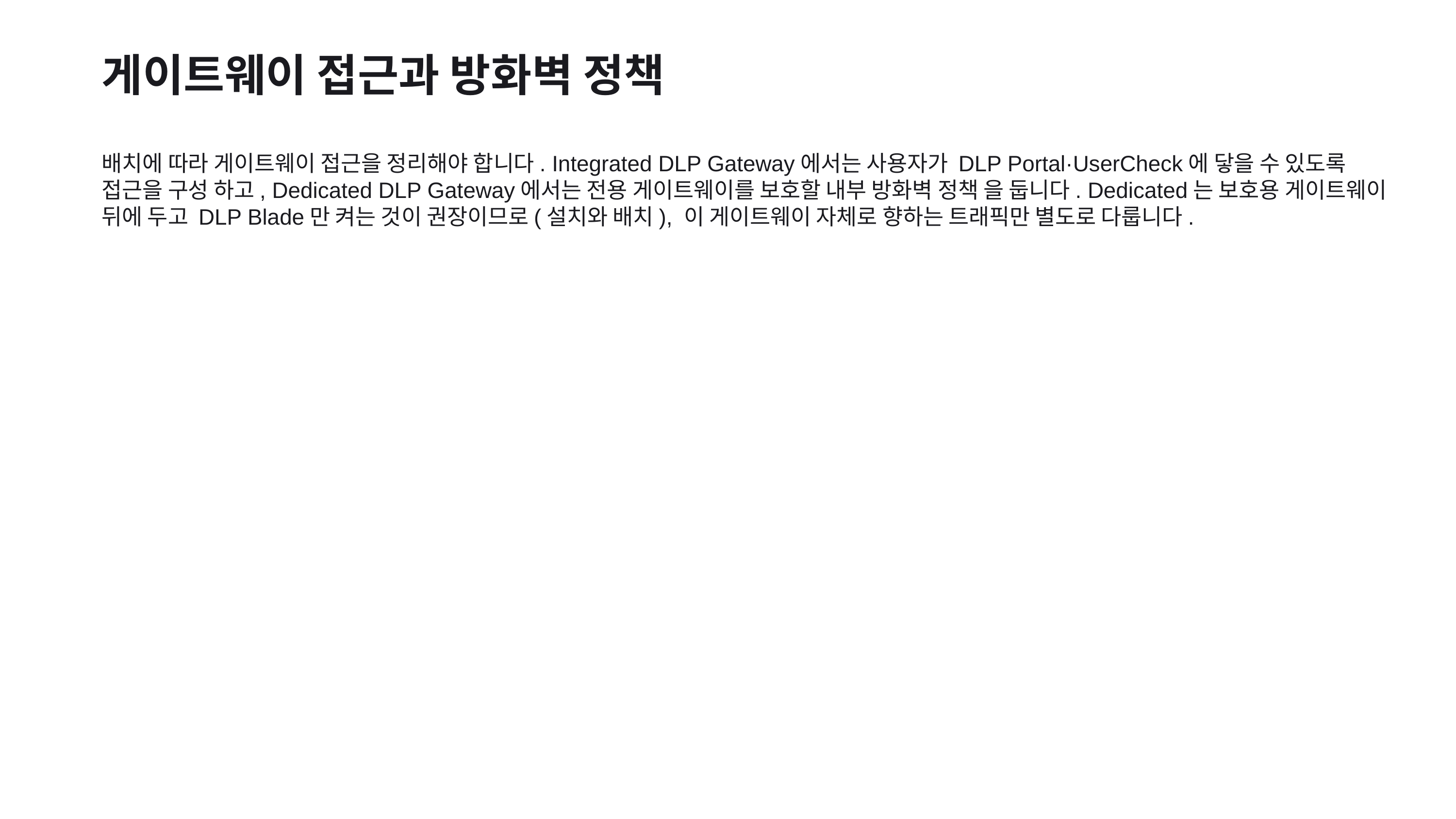

게이트웨이 접근과 방화벽 정책
배치에 따라 게이트웨이 접근을 정리해야 합니다. Integrated DLP Gateway에서는 사용자가 DLP Portal·UserCheck에 닿을 수 있도록 접근을 구성 하고, Dedicated DLP Gateway에서는 전용 게이트웨이를 보호할 내부 방화벽 정책 을 둡니다. Dedicated는 보호용 게이트웨이 뒤에 두고 DLP Blade만 켜는 것이 권장이므로(설치와 배치), 이 게이트웨이 자체로 향하는 트래픽만 별도로 다룹니다.